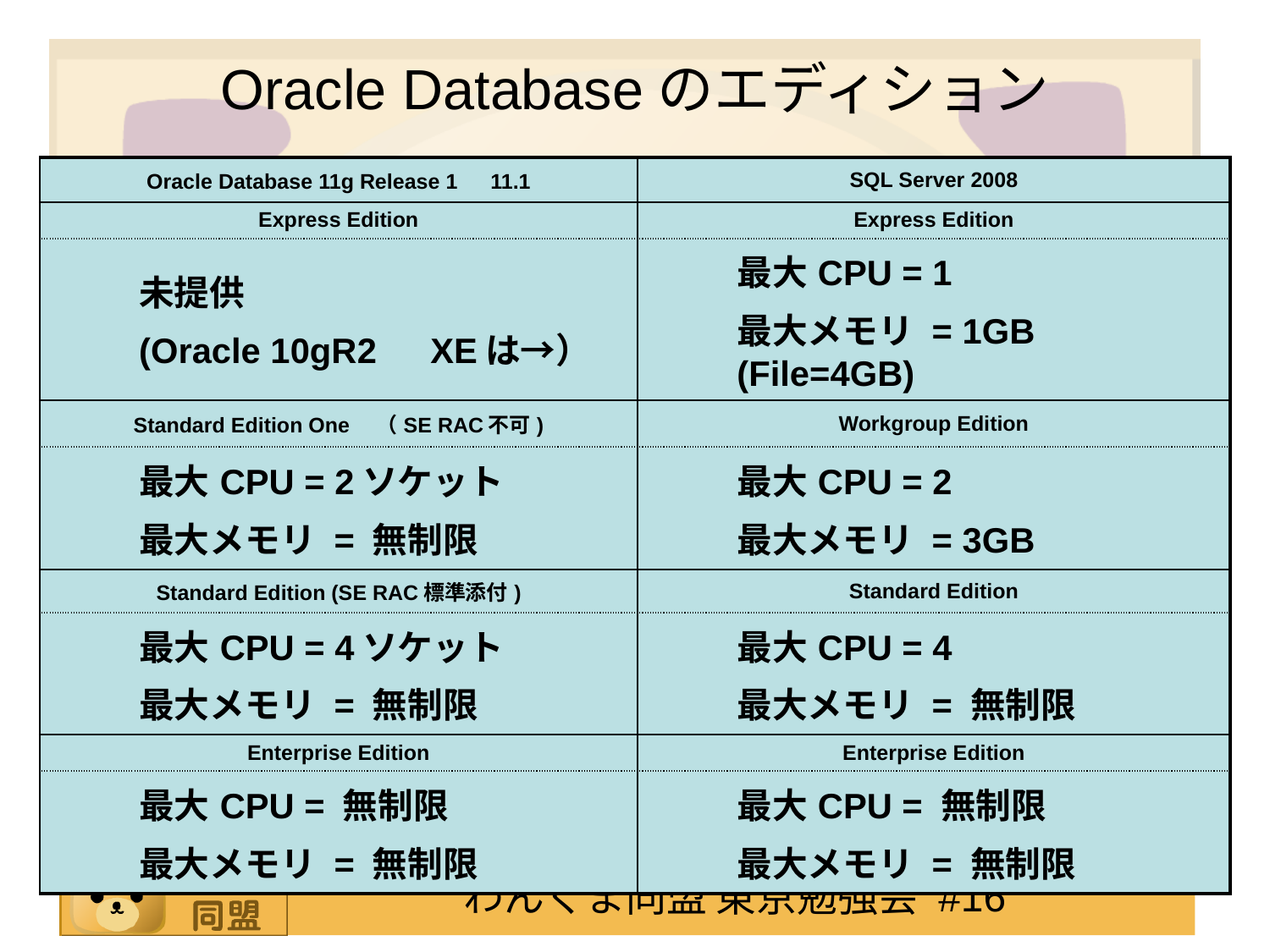

# Oracle Databaseのエディション
| Oracle Database 11g Release 1　11.1 | SQL Server 2008 |
| --- | --- |
| Express Edition | Express Edition |
| 未提供 (Oracle 10gR2　XEは→） | 最大CPU = 1 最大メモリ = 1GB (File=4GB) |
| Standard Edition One　（SE RAC不可) | Workgroup Edition |
| 最大CPU = 2ソケット 最大メモリ = 無制限 | 最大CPU = 2 最大メモリ = 3GB |
| Standard Edition (SE RAC標準添付) | Standard Edition |
| 最大CPU = 4ソケット 最大メモリ = 無制限 | 最大CPU = 4 最大メモリ = 無制限 |
| Enterprise Edition | Enterprise Edition |
| 最大CPU = 無制限 最大メモリ = 無制限 | 最大CPU = 無制限 最大メモリ = 無制限 |